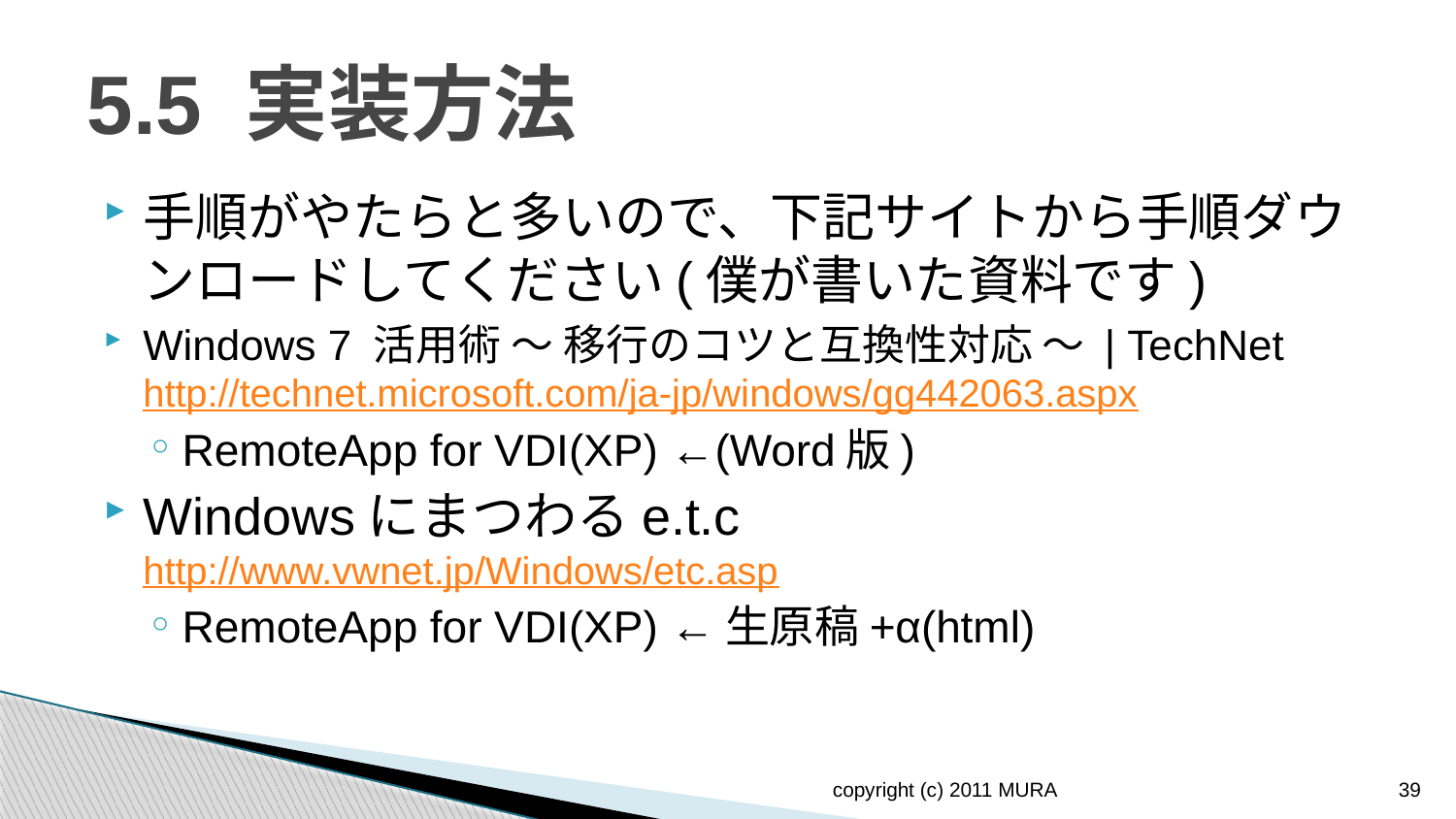

# 5.5 実装方法
手順がやたらと多いので、下記サイトから手順ダウンロードしてください(僕が書いた資料です)
Windows 7 活用術 ～ 移行のコツと互換性対応 ～ | TechNet
http://technet.microsoft.com/ja-jp/windows/gg442063.aspx
RemoteApp for VDI(XP) ←(Word版)
Windowsにまつわるe.t.c
http://www.vwnet.jp/Windows/etc.asp
RemoteApp for VDI(XP) ←生原稿+α(html)

copyright (c) 2011 MURA
39